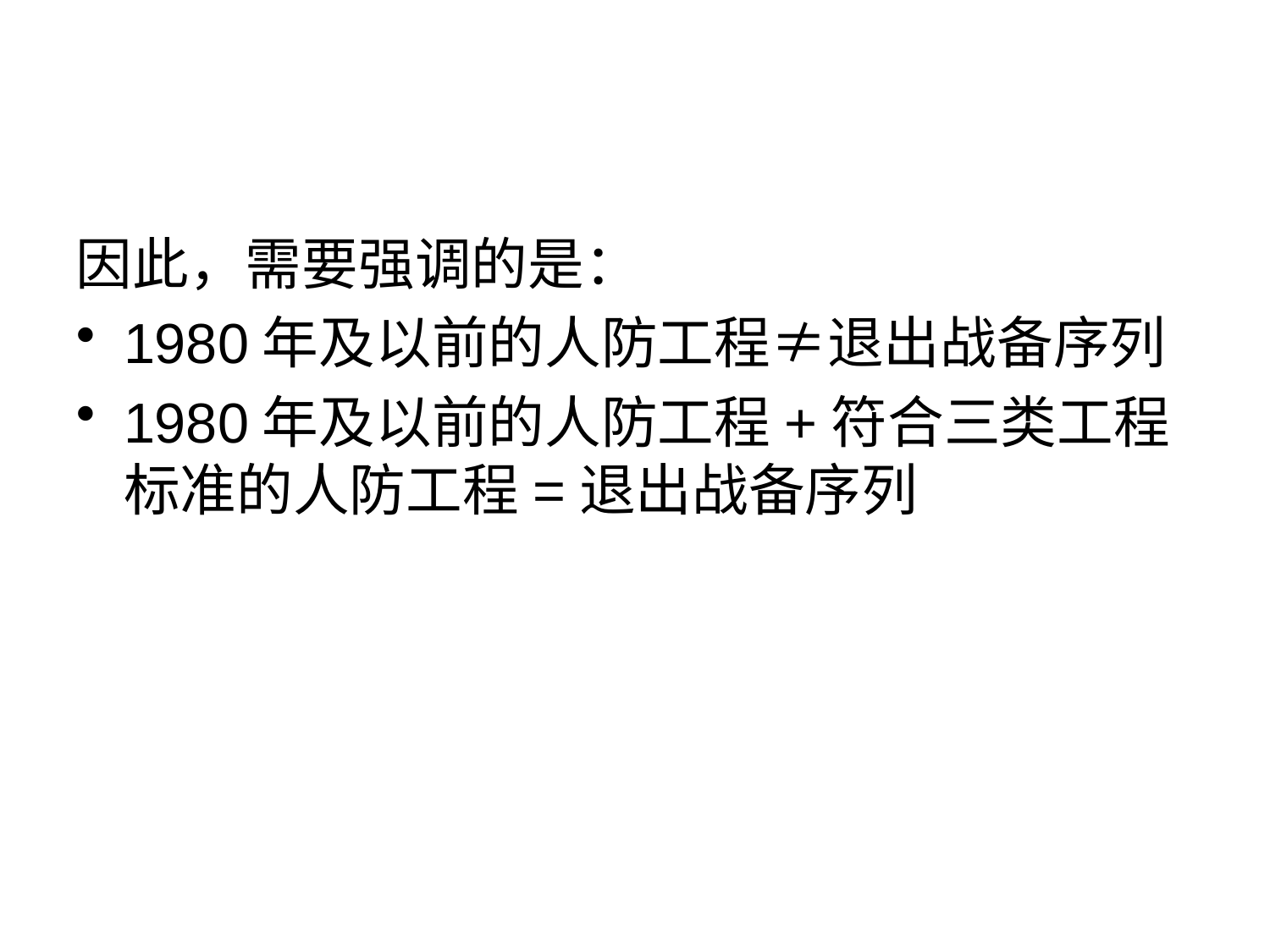

#
因此，需要强调的是：
1980年及以前的人防工程≠退出战备序列
1980年及以前的人防工程+符合三类工程标准的人防工程=退出战备序列